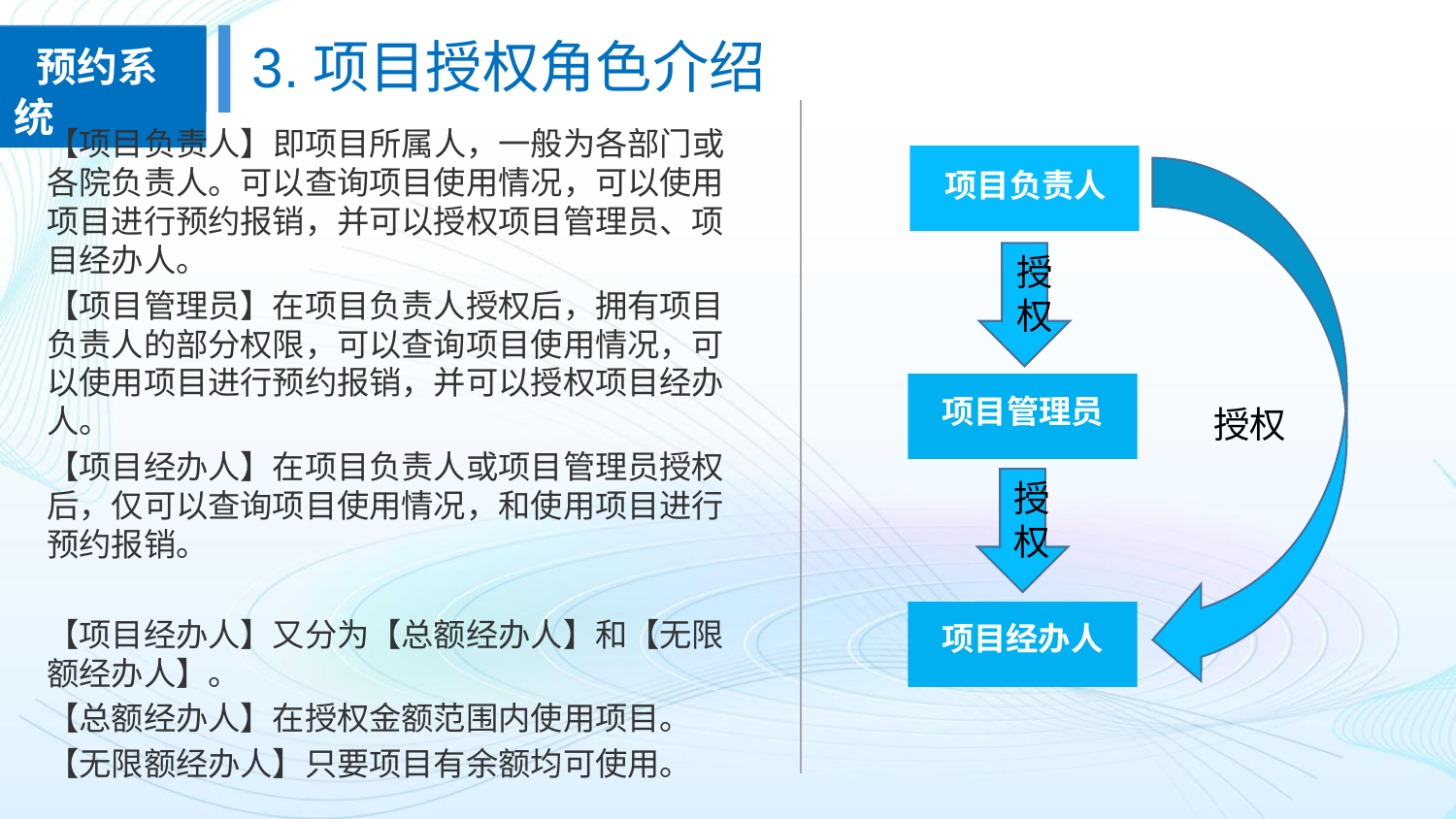

复 翼
 预约系统
# 3.项目授权角色介绍
【项目负责人】即项目所属人，一般为各部门或各院负责人。可以查询项目使用情况，可以使用项目进行预约报销，并可以授权项目管理员、项目经办人。
【项目管理员】在项目负责人授权后，拥有项目负责人的部分权限，可以查询项目使用情况，可以使用项目进行预约报销，并可以授权项目经办人。
【项目经办人】在项目负责人或项目管理员授权后，仅可以查询项目使用情况，和使用项目进行预约报销。

【项目经办人】又分为【总额经办人】和【无限额经办人】。
【总额经办人】在授权金额范围内使用项目。
【无限额经办人】只要项目有余额均可使用。

项目负责人
授权
授权

项目管理员
授权

项目经办人